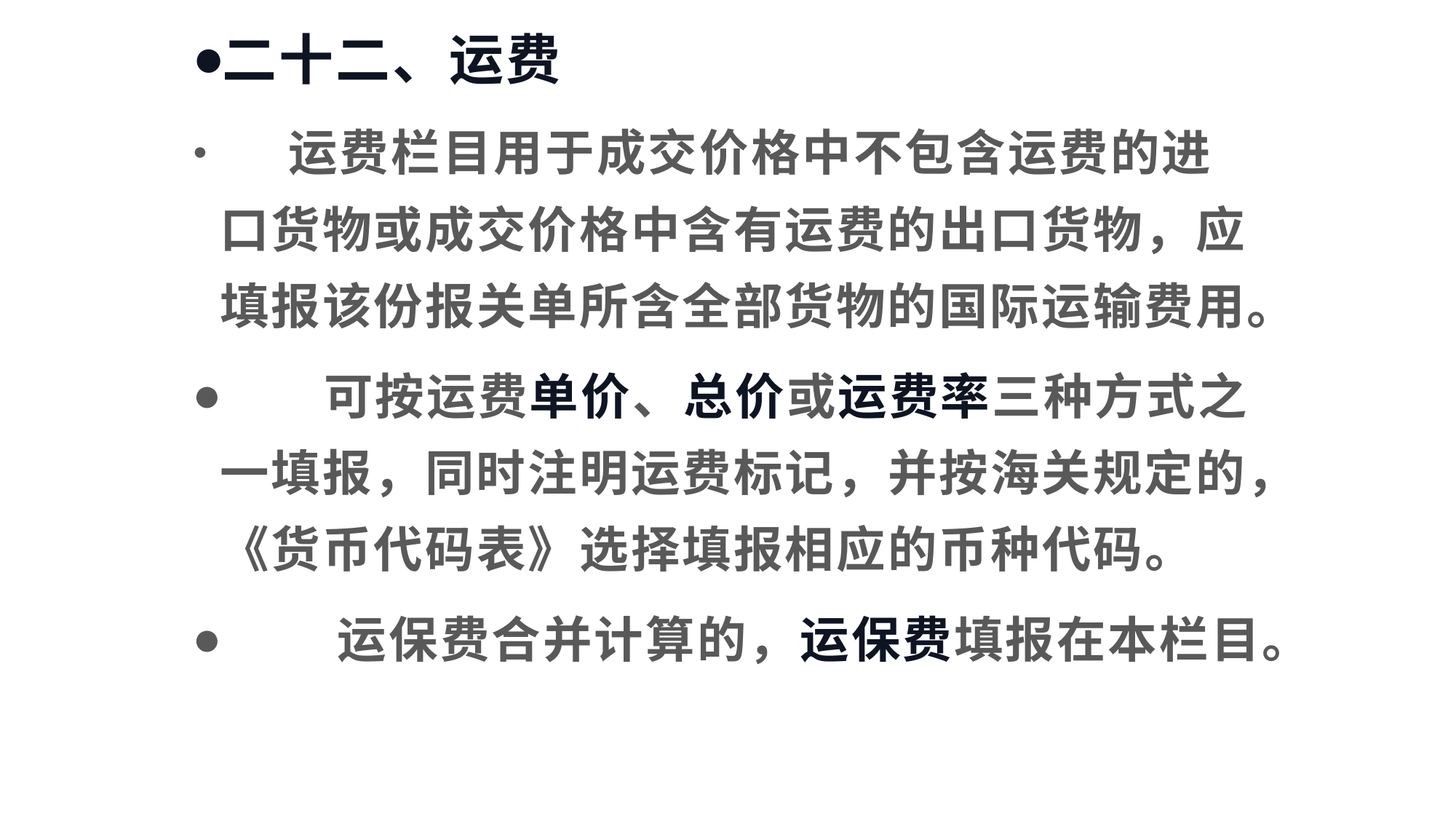

二十二、运费
        运费栏目用于成交价格中不包含运费的进口货物或成交价格中含有运费的出口货物，应填报该份报关单所含全部货物的国际运输费用。
       可按运费单价、总价或运费率三种方式之一填报，同时注明运费标记，并按海关规定的，《货币代码表》选择填报相应的币种代码。
        运保费合并计算的，运保费填报在本栏目。